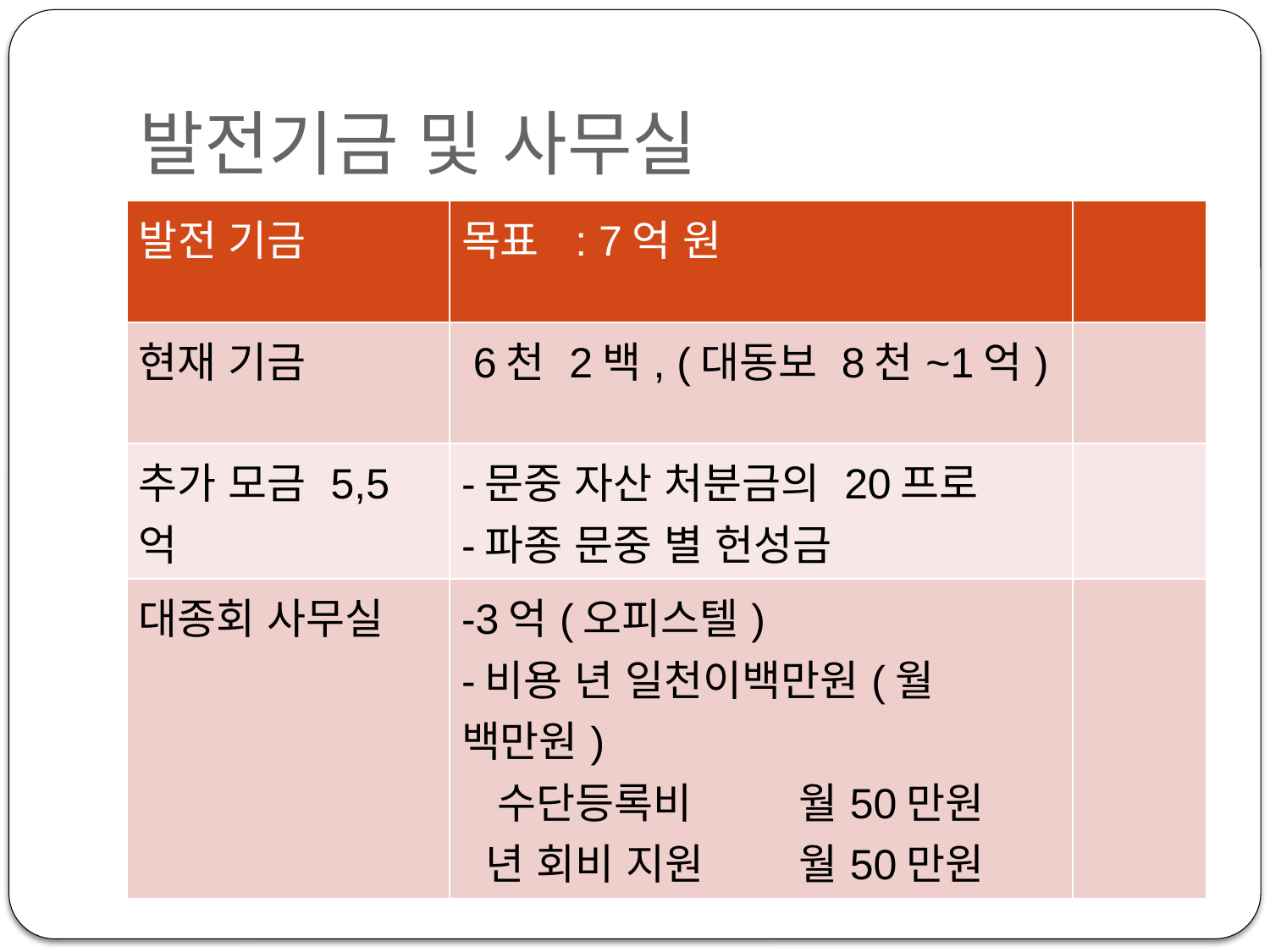

# 발전기금 및 사무실
| 발전 기금 | 목표 : 7억 원 |  |
| --- | --- | --- |
| 현재 기금 | 6천 2백, (대동보 8천~1억) |  |
| 추가 모금 5,5억 | -문중 자산 처분금의 20프로 -파종 문중 별 헌성금 |  |
| 대종회 사무실 | -3억(오피스텔) -비용 년 일천이백만원(월 백만원) 수단등록비 월50만원 년 회비 지원 월50만원 |  |